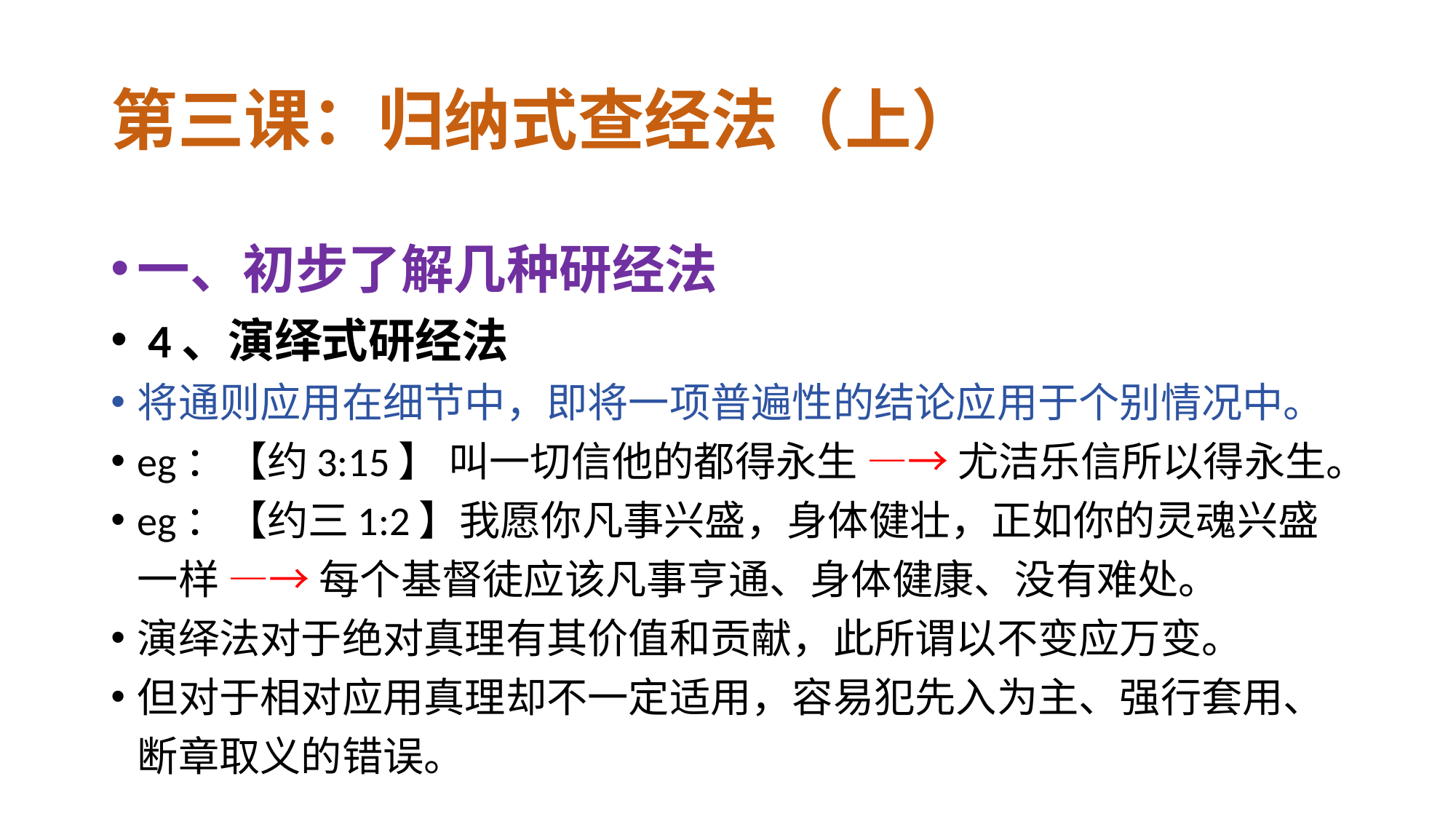

# 第三课：归纳式查经法（上）
一、初步了解几种研经法
 4、演绎式研经法
将通则应用在细节中，即将一项普遍性的结论应用于个别情况中。
eg：【约3:15】 叫一切信他的都得永生 —→ 尤洁乐信所以得永生。
eg：【约三1:2】我愿你凡事兴盛，身体健壮，正如你的灵魂兴盛一样 —→ 每个基督徒应该凡事亨通、身体健康、没有难处。
演绎法对于绝对真理有其价值和贡献，此所谓以不变应万变。
但对于相对应用真理却不一定适用，容易犯先入为主、强行套用、断章取义的错误。